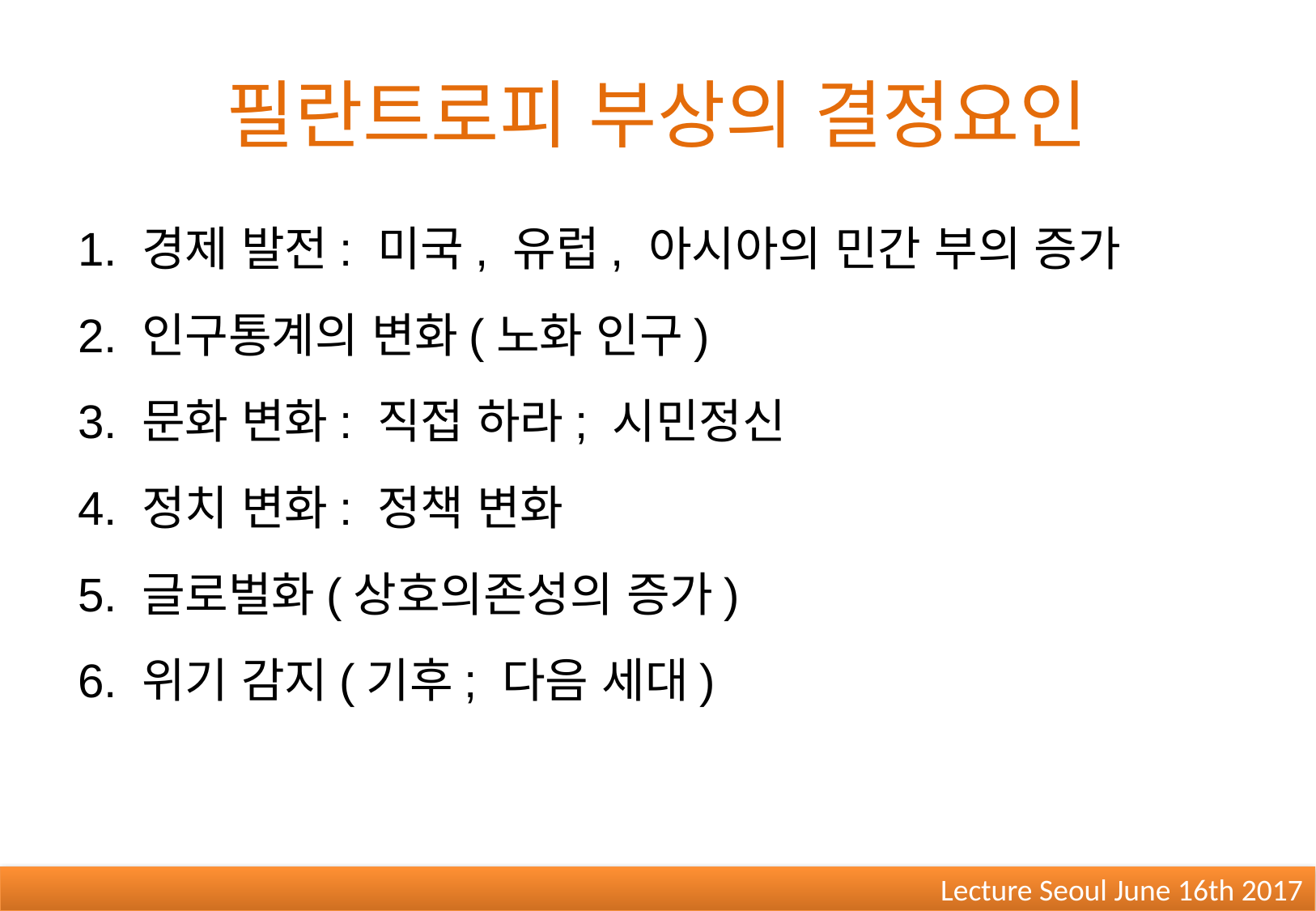

# 필란트로피 부상의 결정요인
1. 경제 발전: 미국, 유럽, 아시아의 민간 부의 증가
2. 인구통계의 변화(노화 인구)
3. 문화 변화: 직접 하라; 시민정신
4. 정치 변화: 정책 변화
5. 글로벌화(상호의존성의 증가)
6. 위기 감지(기후; 다음 세대)